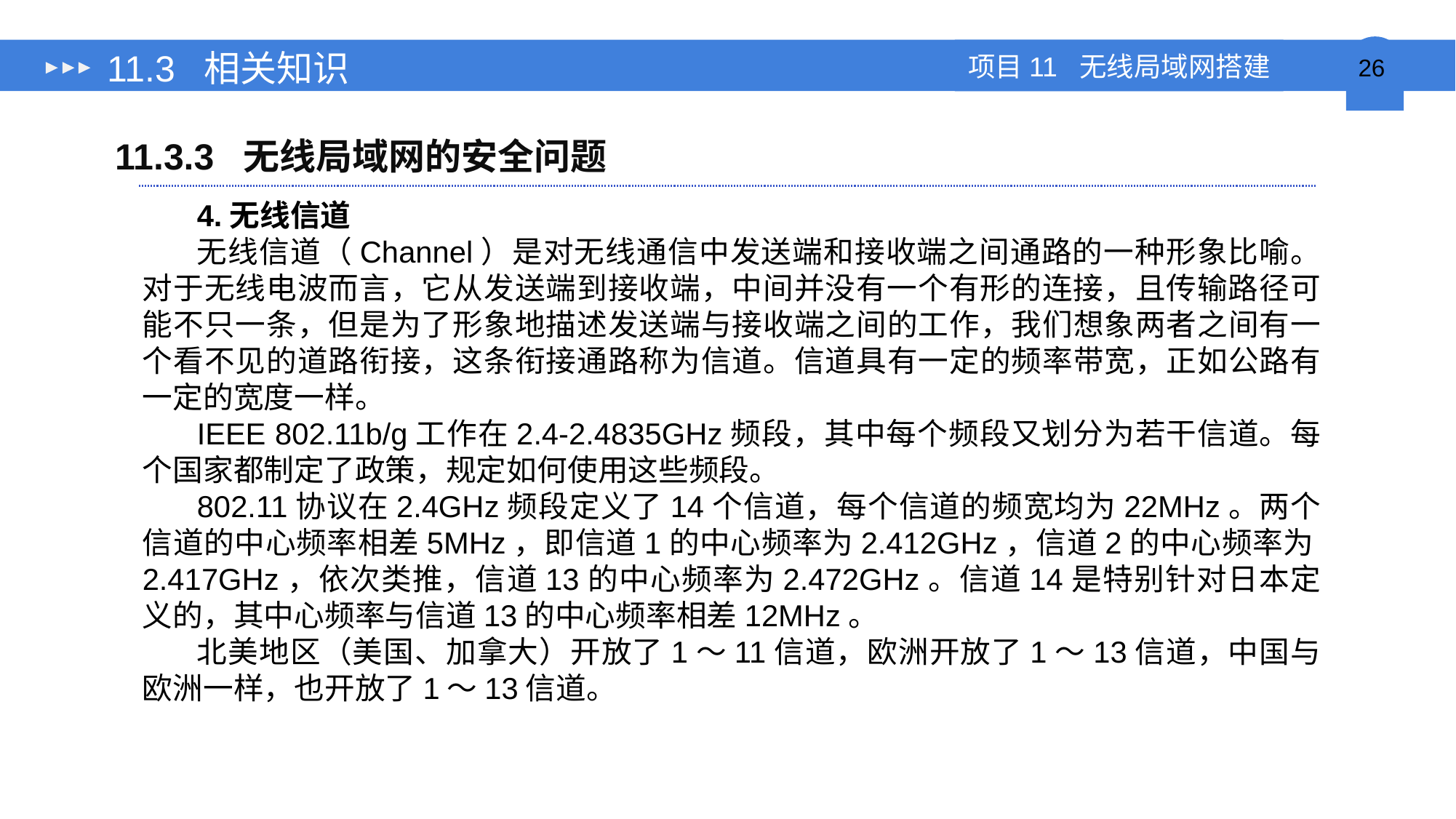

# 11.3  相关知识
11.3.3  无线局域网的安全问题

4.无线信道
无线信道（Channel）是对无线通信中发送端和接收端之间通路的一种形象比喻。对于无线电波而言，它从发送端到接收端，中间并没有一个有形的连接，且传输路径可能不只一条，但是为了形象地描述发送端与接收端之间的工作，我们想象两者之间有一个看不见的道路衔接，这条衔接通路称为信道。信道具有一定的频率带宽，正如公路有一定的宽度一样。
IEEE 802.11b/g工作在2.4-2.4835GHz频段，其中每个频段又划分为若干信道。每个国家都制定了政策，规定如何使用这些频段。
802.11协议在2.4GHz频段定义了14个信道，每个信道的频宽均为22MHz。两个信道的中心频率相差5MHz，即信道1的中心频率为2.412GHz，信道2的中心频率为2.417GHz，依次类推，信道13的中心频率为2.472GHz。信道14是特别针对日本定义的，其中心频率与信道13的中心频率相差12MHz。
北美地区（美国、加拿大）开放了1～11信道，欧洲开放了1～13信道，中国与欧洲一样，也开放了1～13信道。